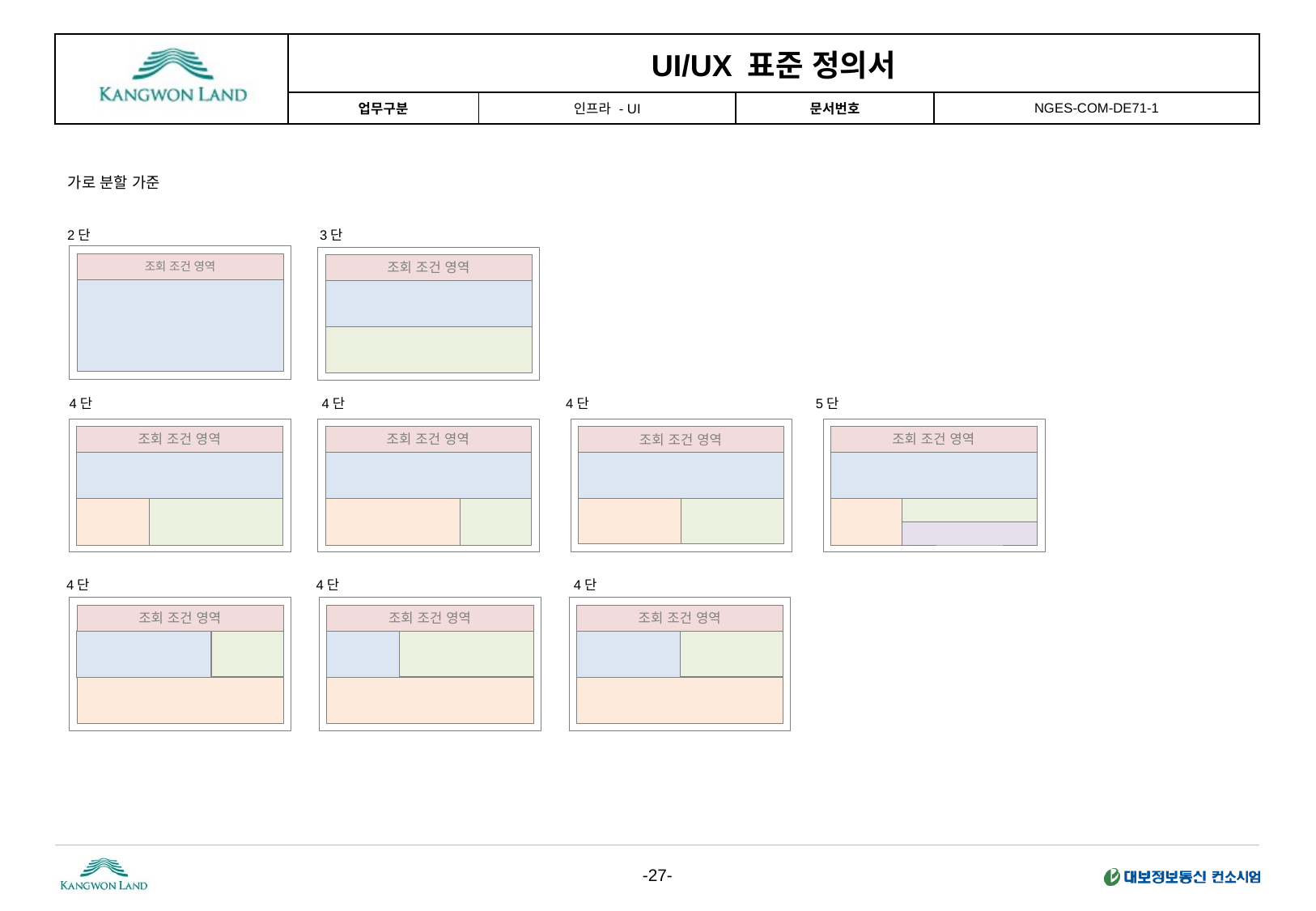

가로 분할 가준
2단
3단

조회 조건 영역
조회 조건 영역

4단
4단
4단
5단

조회 조건 영역
조회 조건 영역
조회 조건 영역
조회 조건 영역

4단
4단
4단

조회 조건 영역
조회 조건 영역
조회 조건 영역